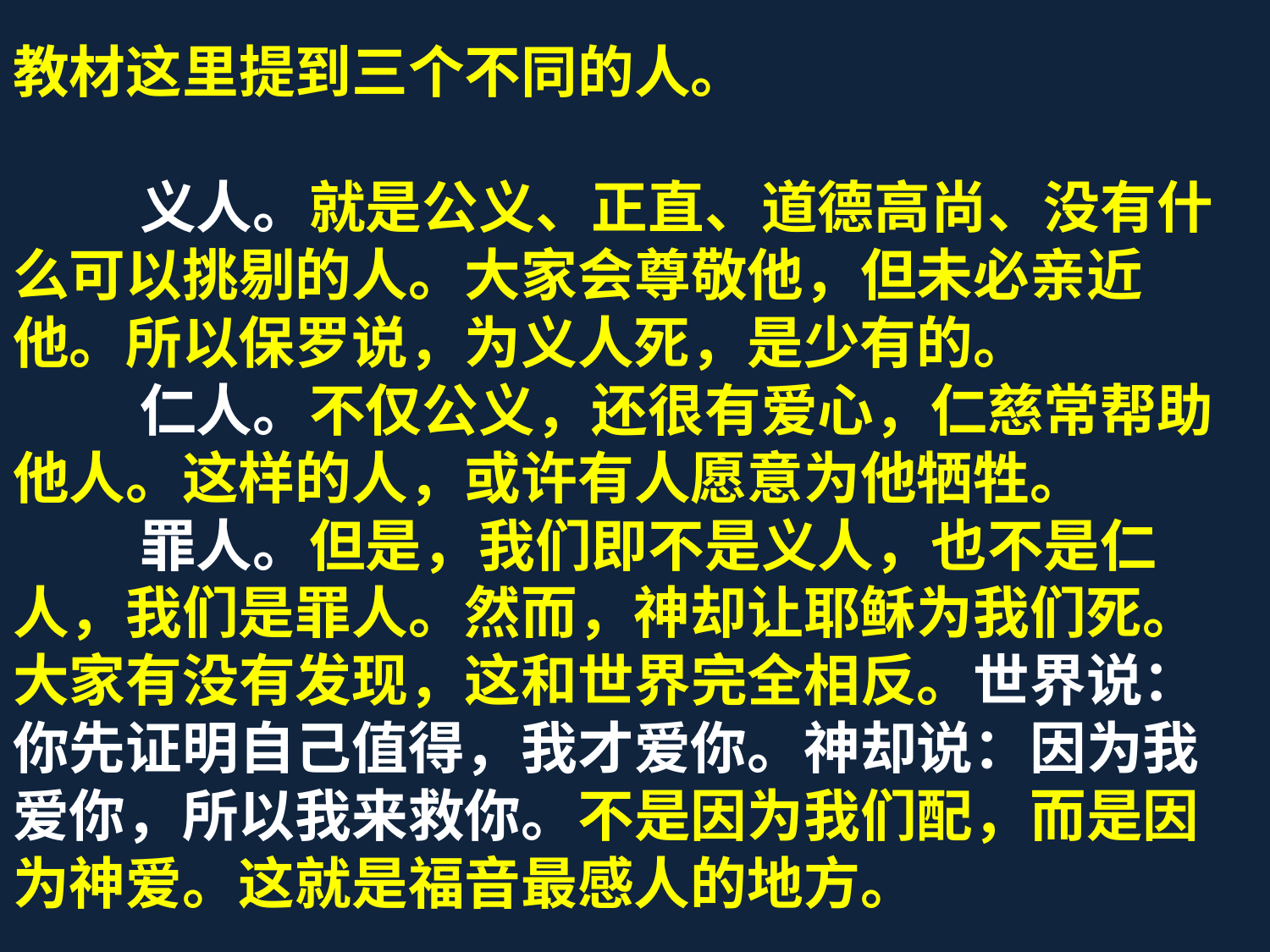

教材这里提到三个不同的人。

	义人。就是公义、正直、道德高尚、没有什么可以挑剔的人。大家会尊敬他，但未必亲近他。所以保罗说，为义人死，是少有的。
	仁人。不仅公义，还很有爱心，仁慈常帮助他人。这样的人，或许有人愿意为他牺牲。
	罪人。但是，我们即不是义人，也不是仁人，我们是罪人。然而，神却让耶稣为我们死。大家有没有发现，这和世界完全相反。世界说：你先证明自己值得，我才爱你。神却说：因为我爱你，所以我来救你。不是因为我们配，而是因为神爱。这就是福音最感人的地方。